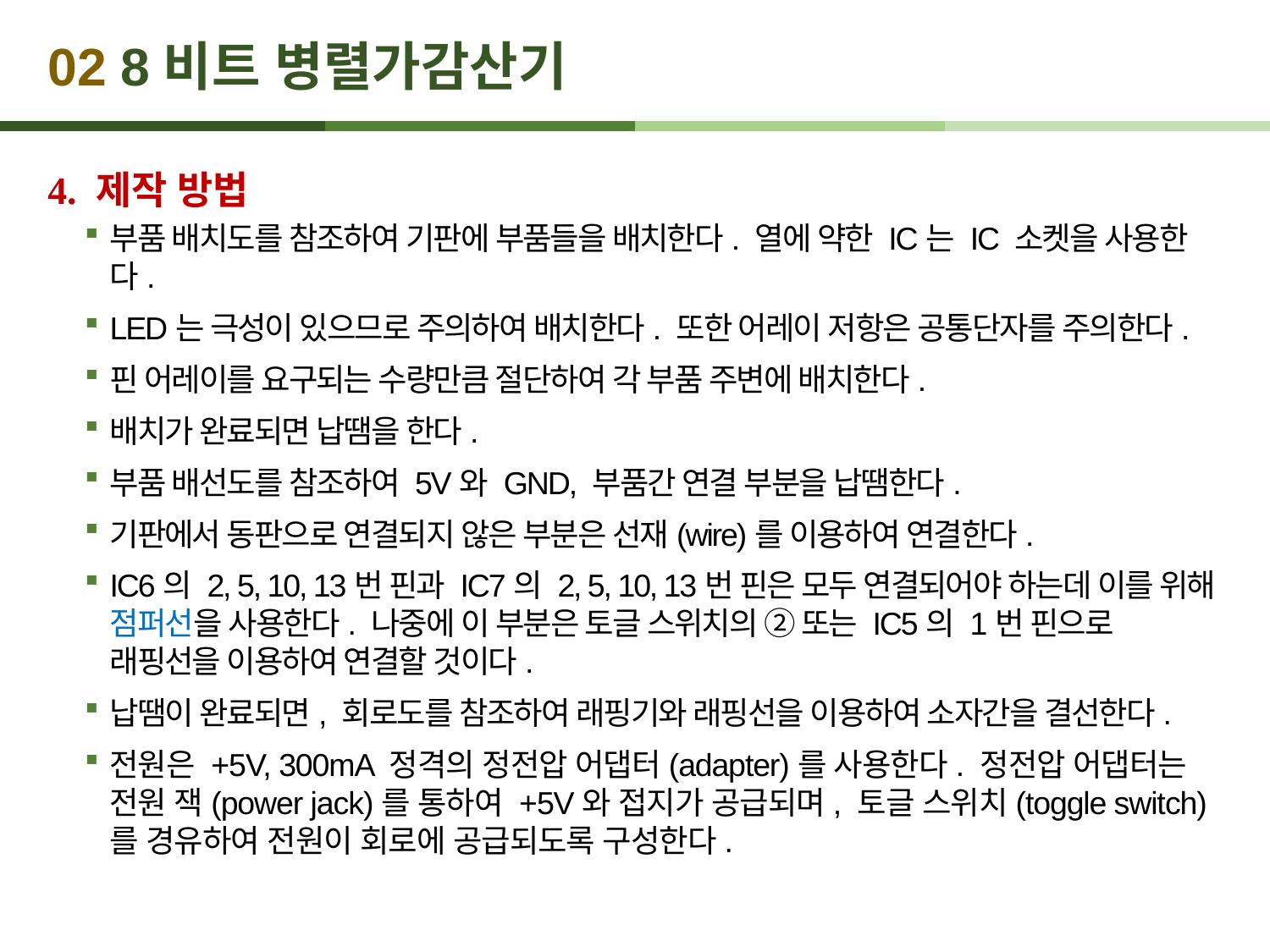

# 02 8비트 병렬가감산기
4. 제작 방법
부품 배치도를 참조하여 기판에 부품들을 배치한다. 열에 약한 IC는 IC 소켓을 사용한다.
LED는 극성이 있으므로 주의하여 배치한다. 또한 어레이 저항은 공통단자를 주의한다.
핀 어레이를 요구되는 수량만큼 절단하여 각 부품 주변에 배치한다.
배치가 완료되면 납땜을 한다.
부품 배선도를 참조하여 5V와 GND, 부품간 연결 부분을 납땜한다.
기판에서 동판으로 연결되지 않은 부분은 선재(wire)를 이용하여 연결한다.
IC6의 2, 5, 10, 13번 핀과 IC7의 2, 5, 10, 13번 핀은 모두 연결되어야 하는데 이를 위해 점퍼선을 사용한다. 나중에 이 부분은 토글 스위치의 ② 또는 IC5의 1번 핀으로 래핑선을 이용하여 연결할 것이다.
납땜이 완료되면, 회로도를 참조하여 래핑기와 래핑선을 이용하여 소자간을 결선한다.
전원은 +5V, 300mA 정격의 정전압 어댑터(adapter)를 사용한다. 정전압 어댑터는 전원 잭(power jack)를 통하여 +5V와 접지가 공급되며, 토글 스위치(toggle switch)를 경유하여 전원이 회로에 공급되도록 구성한다.